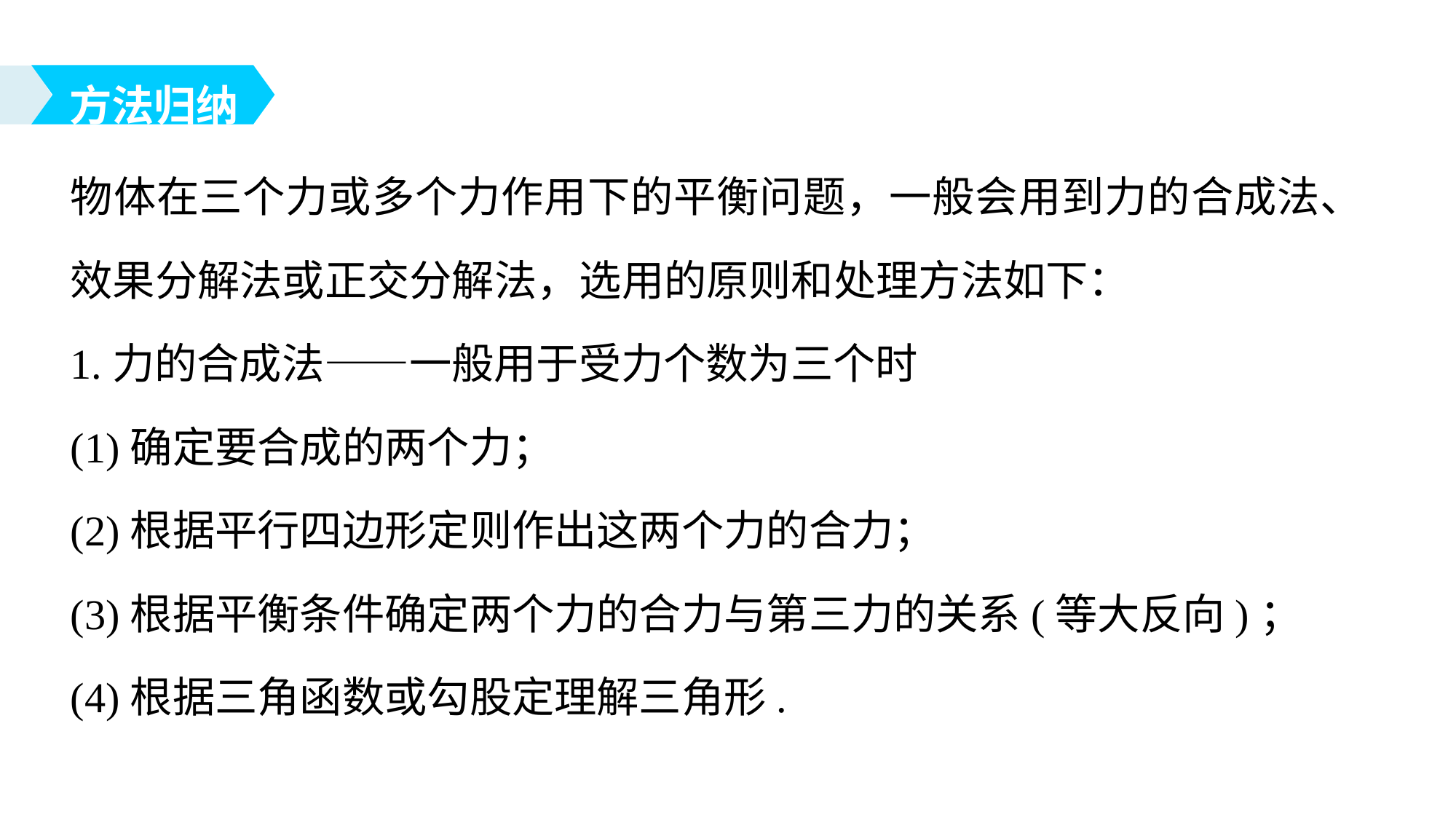

方法归纳

物体在三个力或多个力作用下的平衡问题，一般会用到力的合成法、效果分解法或正交分解法，选用的原则和处理方法如下：
1.力的合成法——一般用于受力个数为三个时
(1)确定要合成的两个力；
(2)根据平行四边形定则作出这两个力的合力；
(3)根据平衡条件确定两个力的合力与第三力的关系(等大反向)；
(4)根据三角函数或勾股定理解三角形.